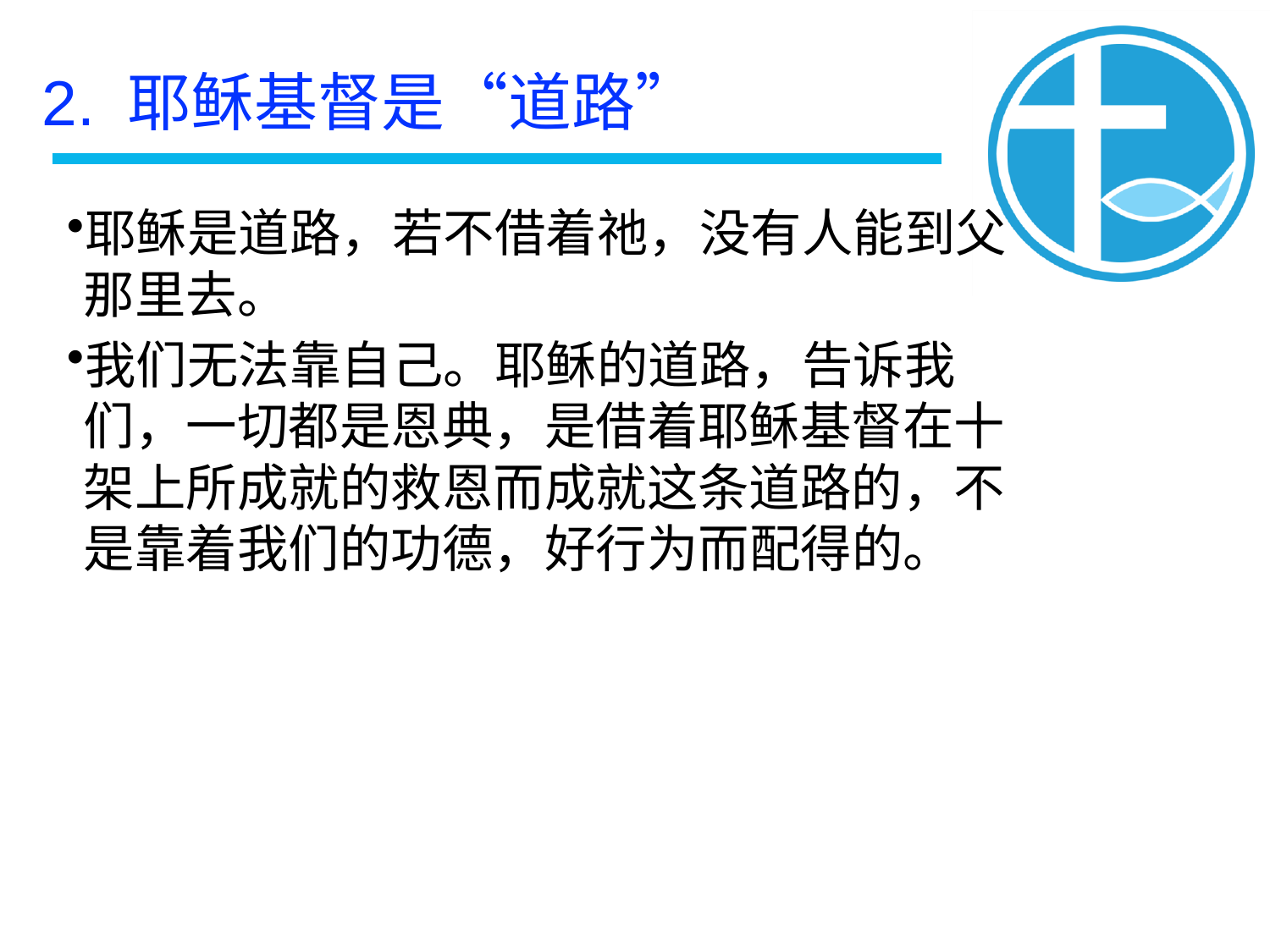

2. 耶稣基督是“道路”
耶稣是道路，若不借着祂，没有人能到父那里去。
我们无法靠自己。耶稣的道路，告诉我们，一切都是恩典，是借着耶稣基督在十架上所成就的救恩而成就这条道路的，不是靠着我们的功德，好行为而配得的。